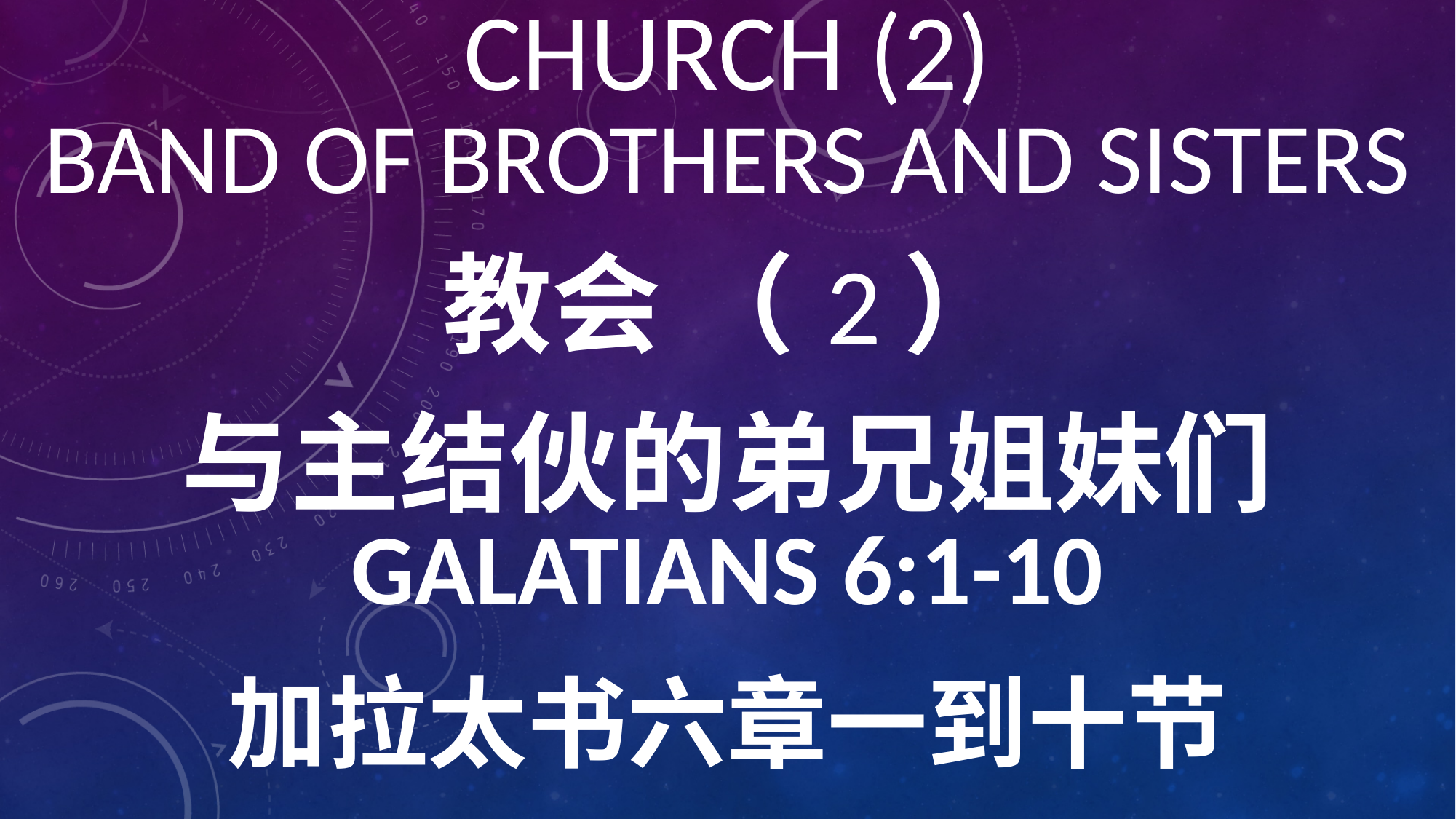

# CHURCH (2) BAND OF BROTHERS AND SISTERS 教会 （2） 与主结伙的弟兄姐妹们
GALATIANS 6:1-10
加拉太书六章一到十节